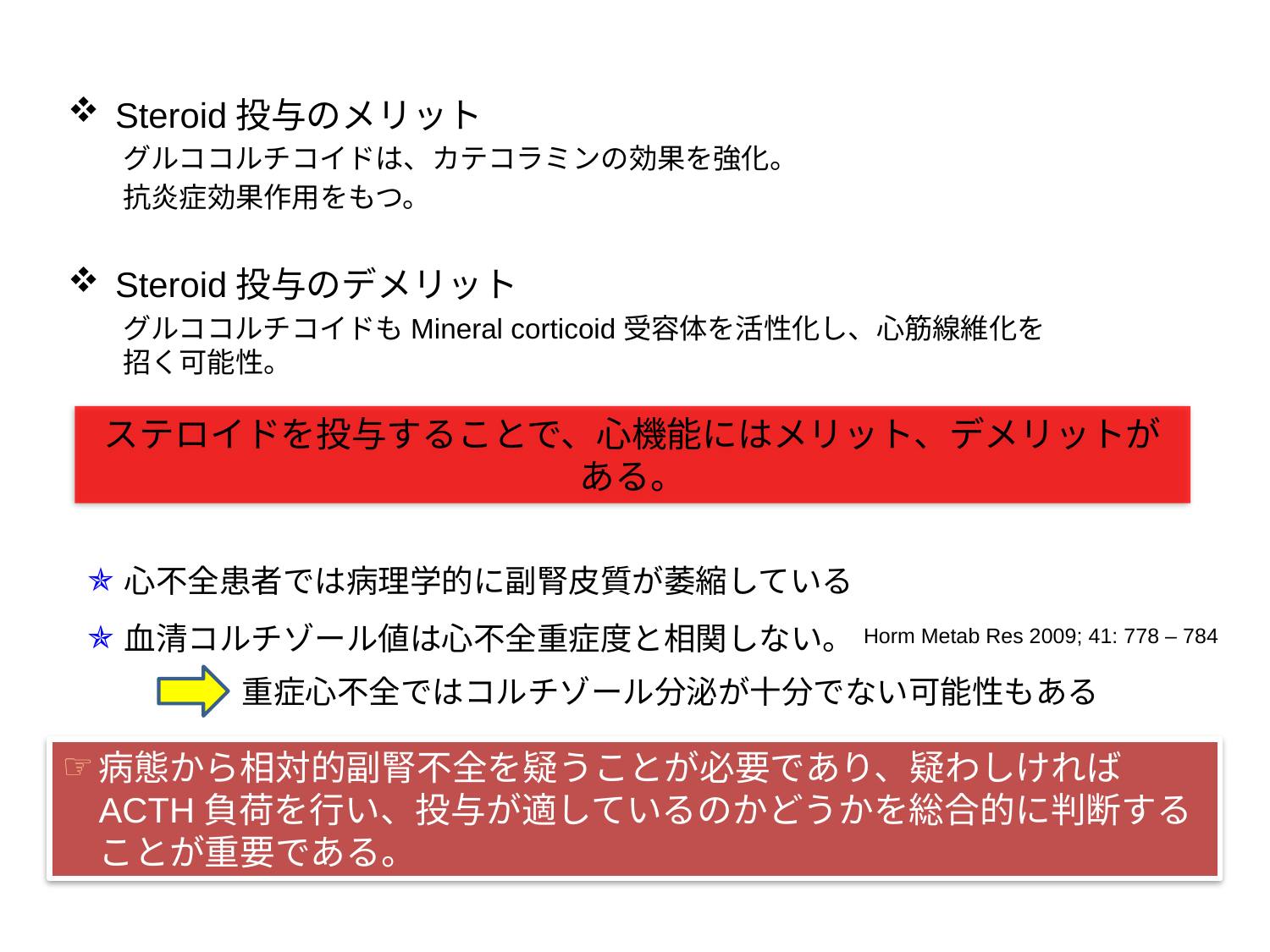

Steroid投与のメリット
グルココルチコイドは、カテコラミンの効果を強化。
抗炎症効果作用をもつ。
Steroid投与のデメリット
グルココルチコイドもMineral corticoid受容体を活性化し、心筋線維化を招く可能性。
ステロイドを投与することで、心機能にはメリット、デメリットがある。
心不全患者では病理学的に副腎皮質が萎縮している
血清コルチゾール値は心不全重症度と相関しない。
Horm Metab Res 2009; 41: 778 – 784

重症心不全ではコルチゾール分泌が十分でない可能性もある
病態から相対的副腎不全を疑うことが必要であり、疑わしければACTH負荷を行い、投与が適しているのかどうかを総合的に判断することが重要である。